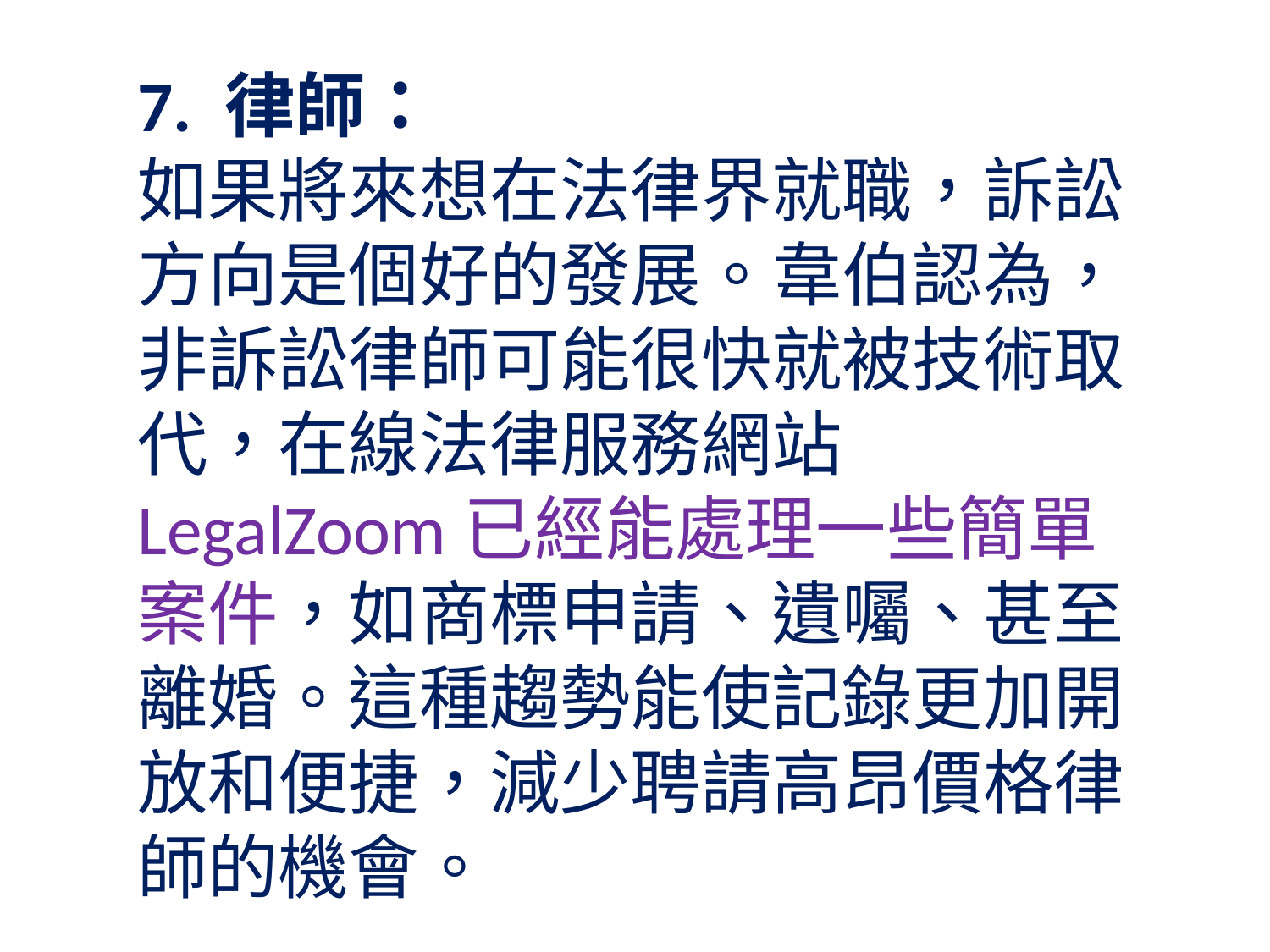

7. 律師：
如果將來想在法律界就職，訴訟方向是個好的發展。韋伯認為，非訴訟律師可能很快就被技術取代，在線法律服務網站 LegalZoom已經能處理一些簡單案件，如商標申請、遺囑、甚至離婚。這種趨勢能使記錄更加開放和便捷，減少聘請高昂價格律師的機會。